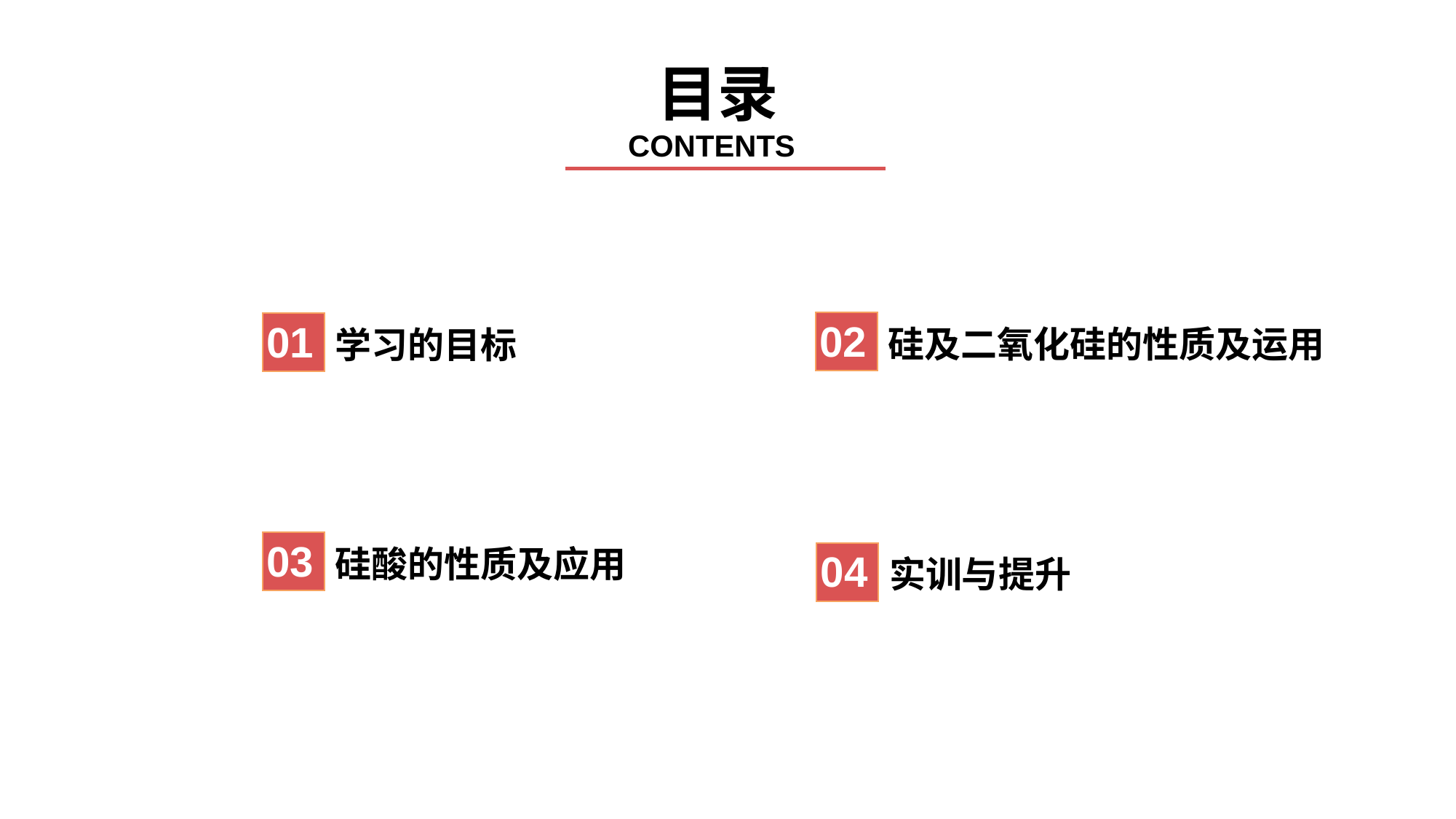

目录
CONTENTS
02
01

硅及二氧化硅的性质及运用
学习的目标
03

硅酸的性质及应用
04

实训与提升